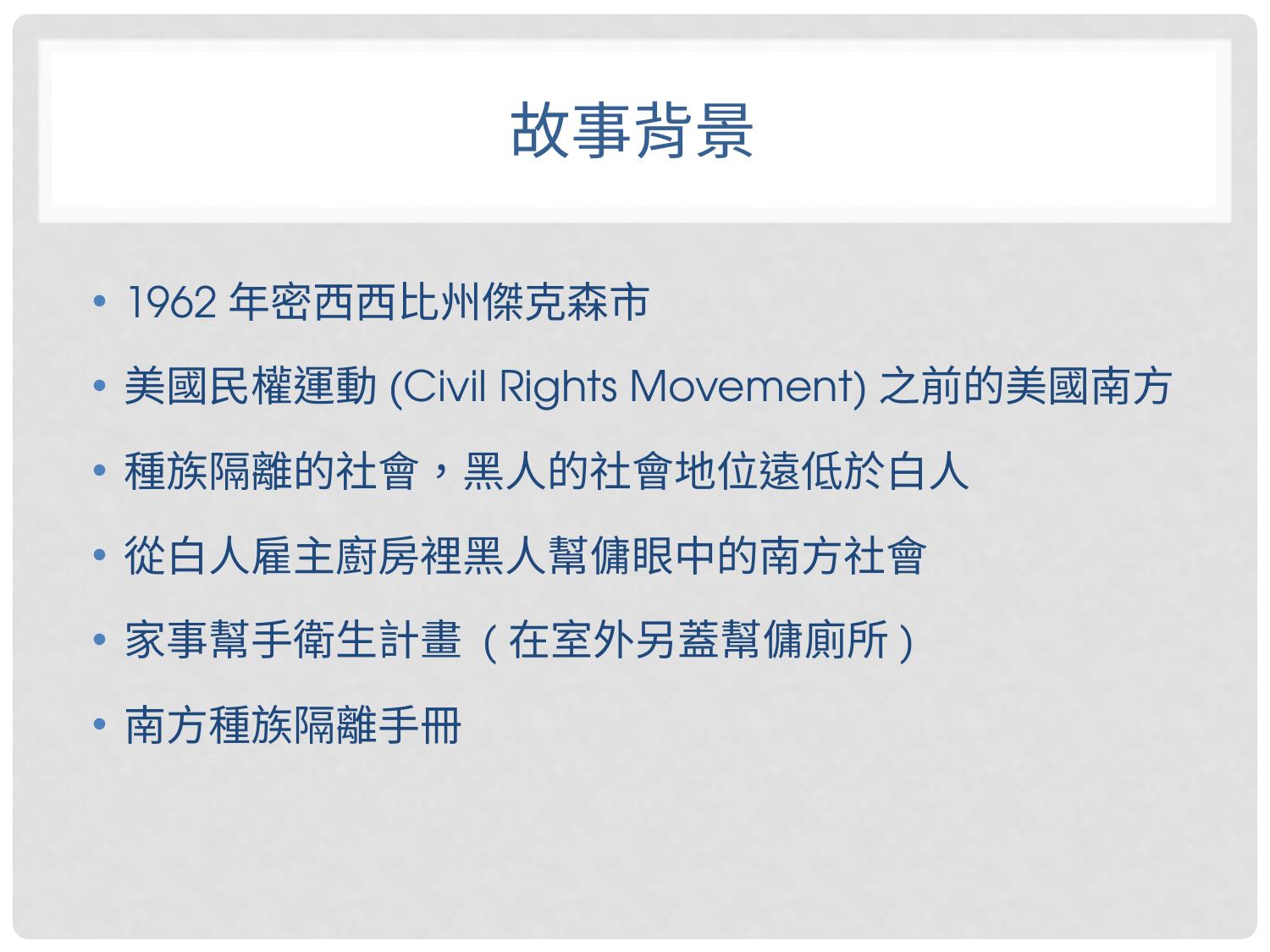

# 故事背景
1962年密西西比州傑克森市
美國民權運動(Civil Rights Movement)之前的美國南方
種族隔離的社會，黑人的社會地位遠低於白人
從白人雇主廚房裡黑人幫傭眼中的南方社會
家事幫手衛生計畫 (在室外另蓋幫傭廁所)
南方種族隔離手冊